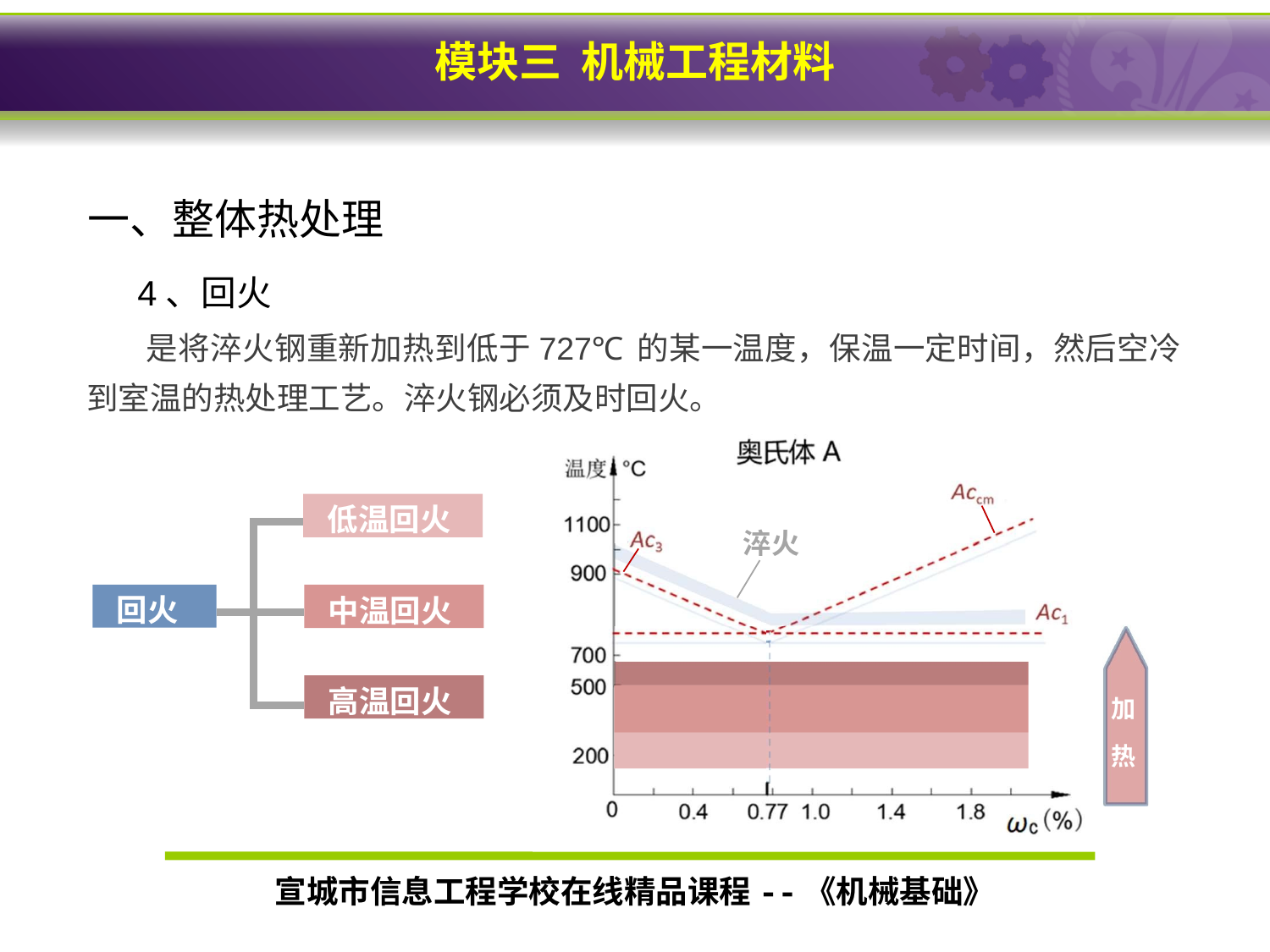

一、整体热处理
4、回火
是将淬火钢重新加热到低于727℃的某一温度，保温一定时间，然后空冷到室温的热处理工艺。淬火钢必须及时回火。

低温回火

淬火

回火
中温回火

高温回火
加
热